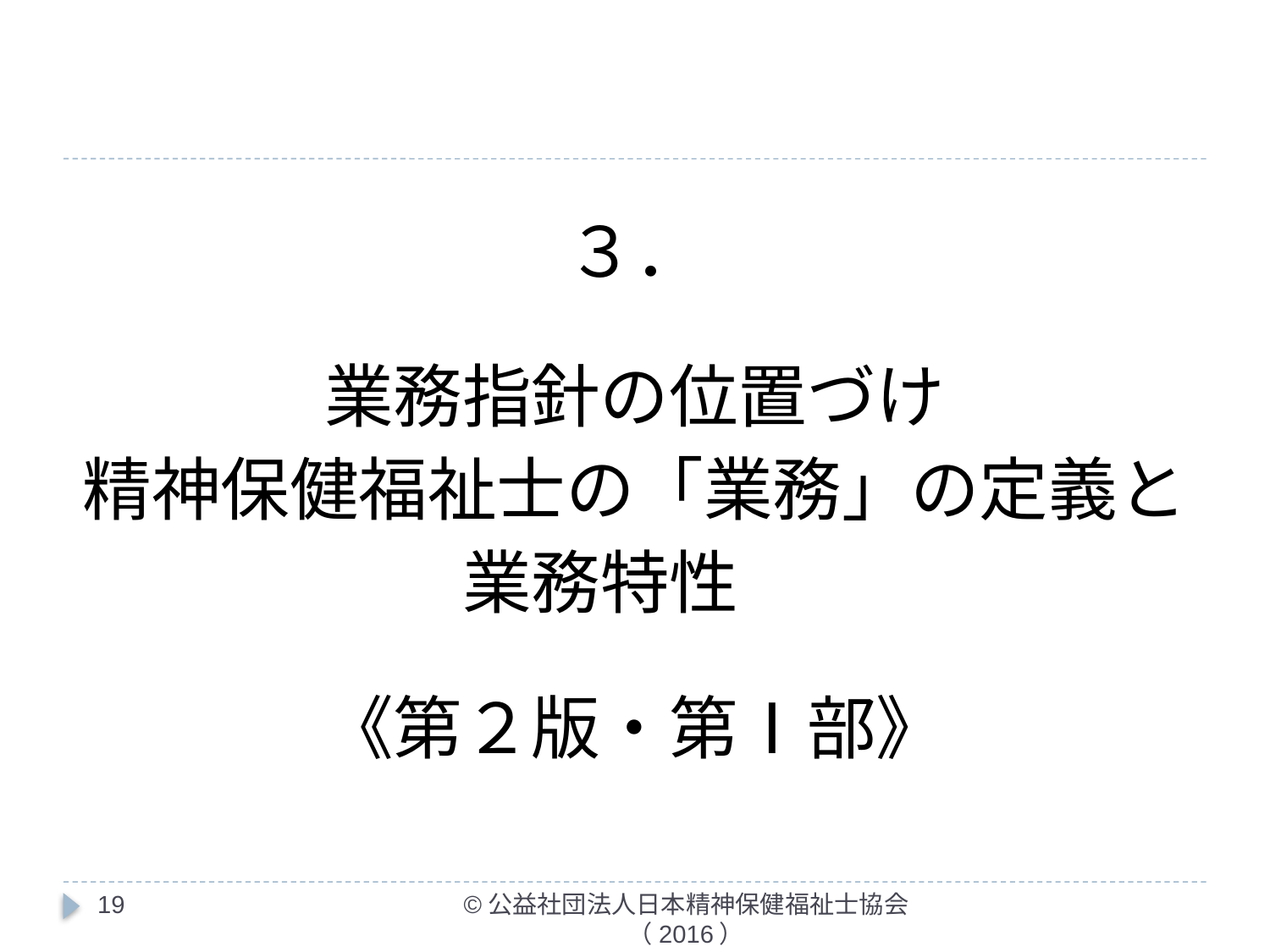

#
３．

業務指針の位置づけ
精神保健福祉士の「業務」の定義と
業務特性

《第２版・第Ⅰ部》

19
©公益社団法人日本精神保健福祉士協会（2016）